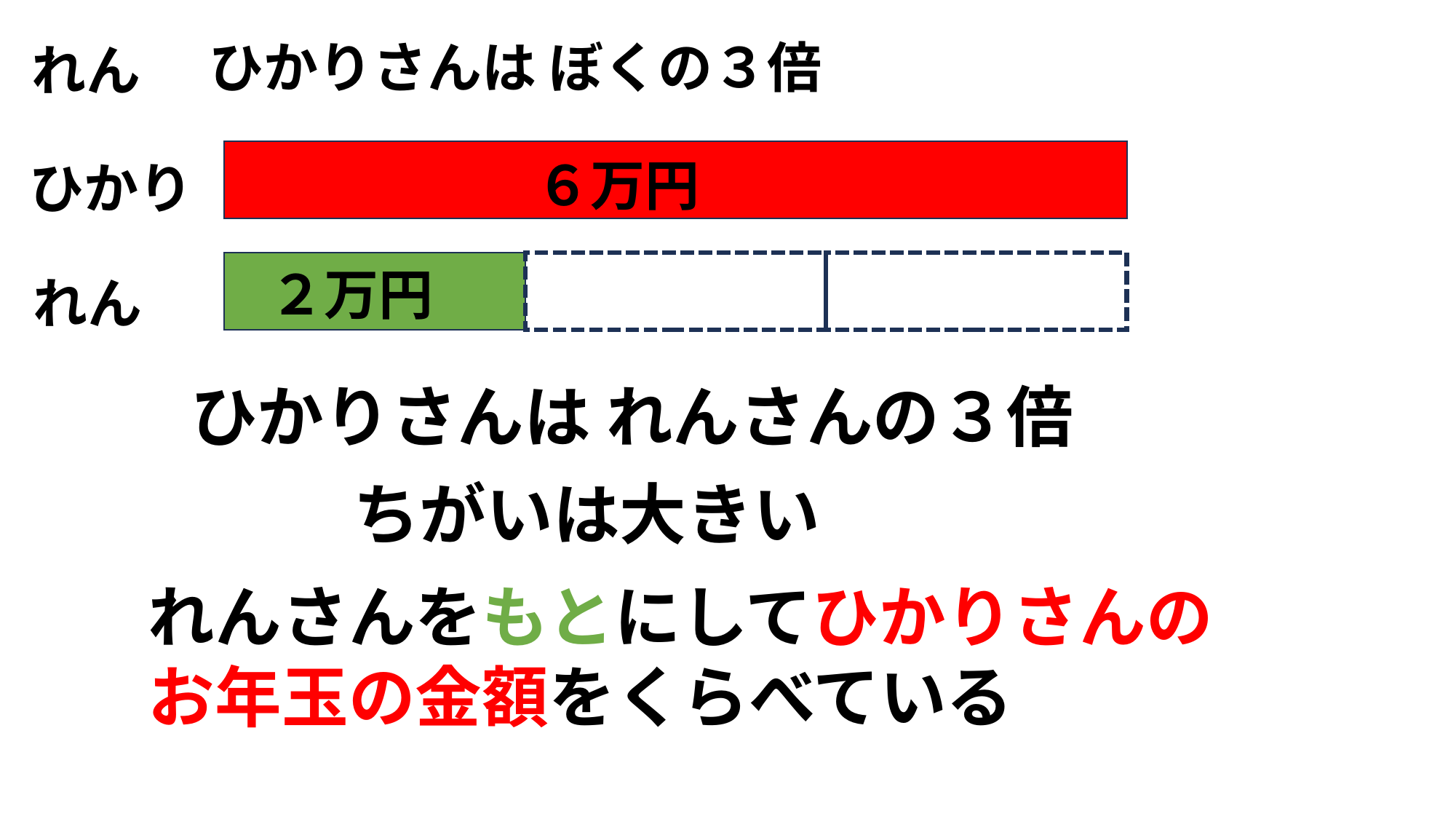

ひかりさんは ぼくの３倍
れん

６万円
ひかり

２万円
れん
ひかりさんは れんさんの３倍
ちがいは大きい
れんさんをもとにしてひかりさんのお年玉の金額をくらべている